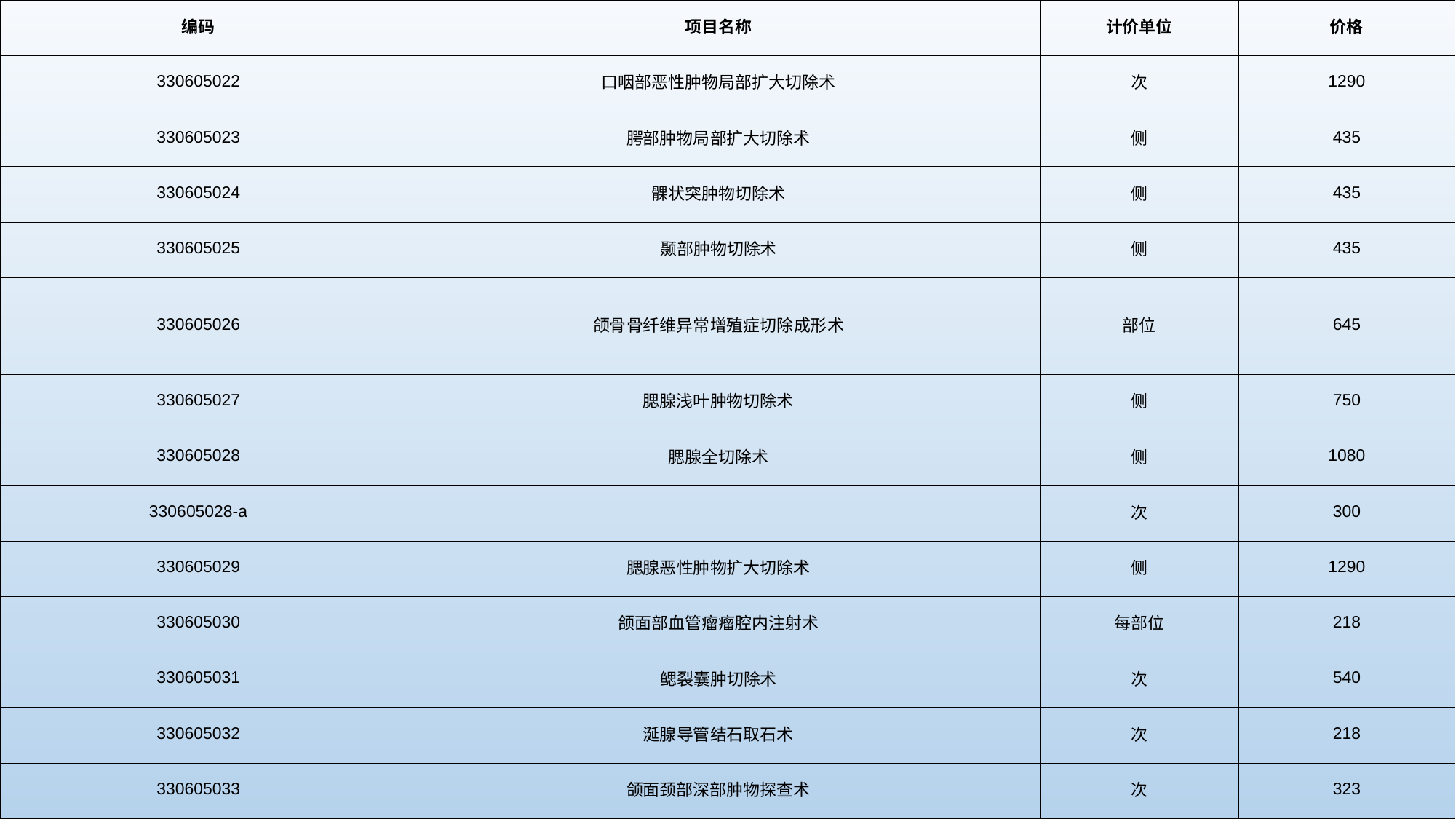

| 编码 | 项目名称 | 计价单位 | 价格 |
| --- | --- | --- | --- |
| 330605022 | 口咽部恶性肿物局部扩大切除术 | 次 | 1290 |
| 330605023 | 腭部肿物局部扩大切除术 | 侧 | 435 |
| 330605024 | 髁状突肿物切除术 | 侧 | 435 |
| 330605025 | 颞部肿物切除术 | 侧 | 435 |
| 330605026 | 颌骨骨纤维异常增殖症切除成形术 | 部位 | 645 |
| 330605027 | 腮腺浅叶肿物切除术 | 侧 | 750 |
| 330605028 | 腮腺全切除术 | 侧 | 1080 |
| 330605028-a |  | 次 | 300 |
| 330605029 | 腮腺恶性肿物扩大切除术 | 侧 | 1290 |
| 330605030 | 颌面部血管瘤瘤腔内注射术 | 每部位 | 218 |
| 330605031 | 鳃裂囊肿切除术 | 次 | 540 |
| 330605032 | 涎腺导管结石取石术 | 次 | 218 |
| 330605033 | 颌面颈部深部肿物探查术 | 次 | 323 |